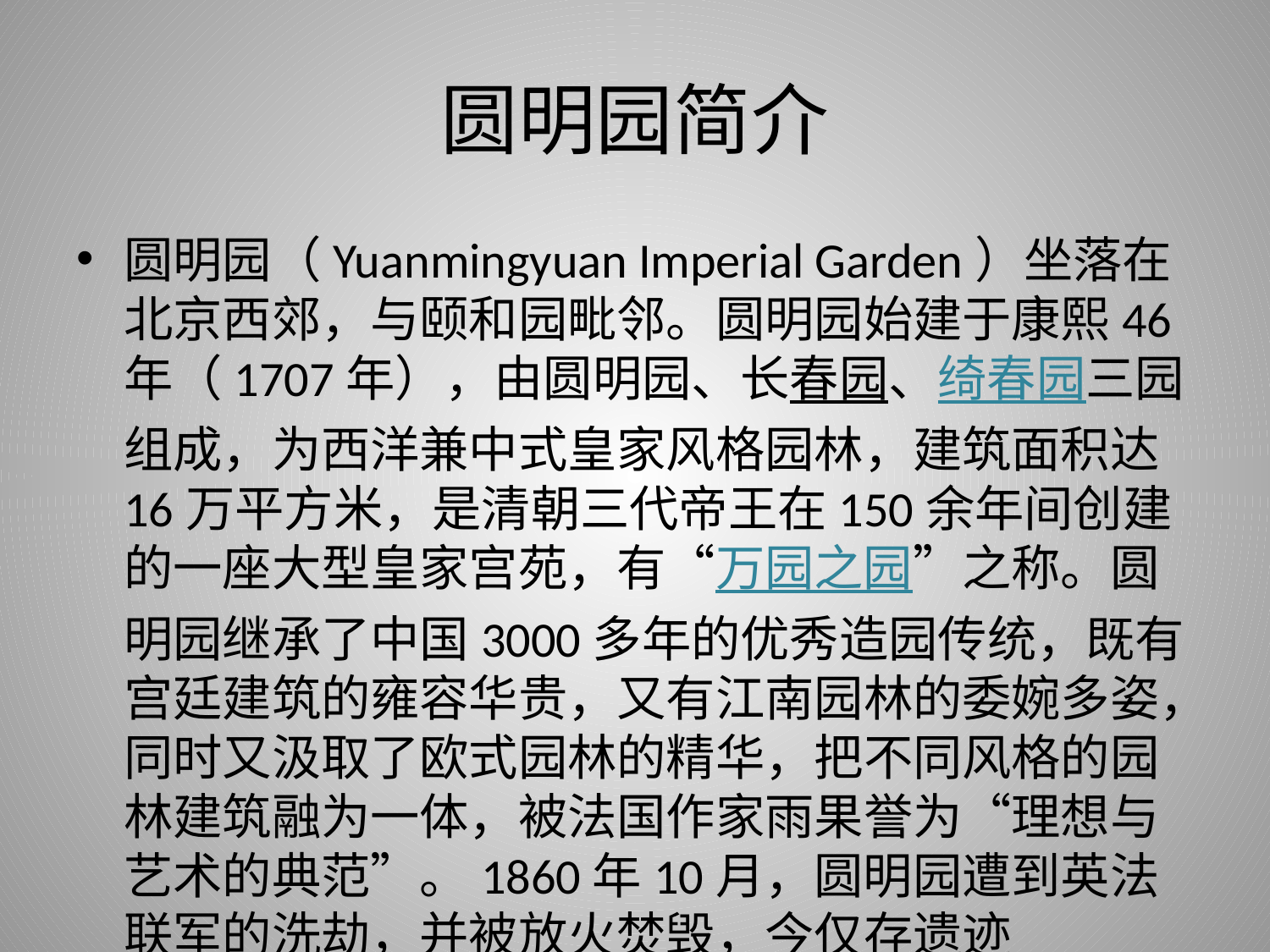

# 圆明园简介
圆明园（Yuanmingyuan Imperial Garden）坐落在北京西郊，与颐和园毗邻。圆明园始建于康熙46年（1707年），由圆明园、长春园、绮春园三园组成，为西洋兼中式皇家风格园林，建筑面积达16万平方米，是清朝三代帝王在150余年间创建的一座大型皇家宫苑，有“万园之园”之称。圆明园继承了中国3000多年的优秀造园传统，既有宫廷建筑的雍容华贵，又有江南园林的委婉多姿，同时又汲取了欧式园林的精华，把不同风格的园林建筑融为一体，被法国作家雨果誉为“理想与艺术的典范”。1860年10月，圆明园遭到英法联军的洗劫，并被放火焚毁，今仅存遗迹